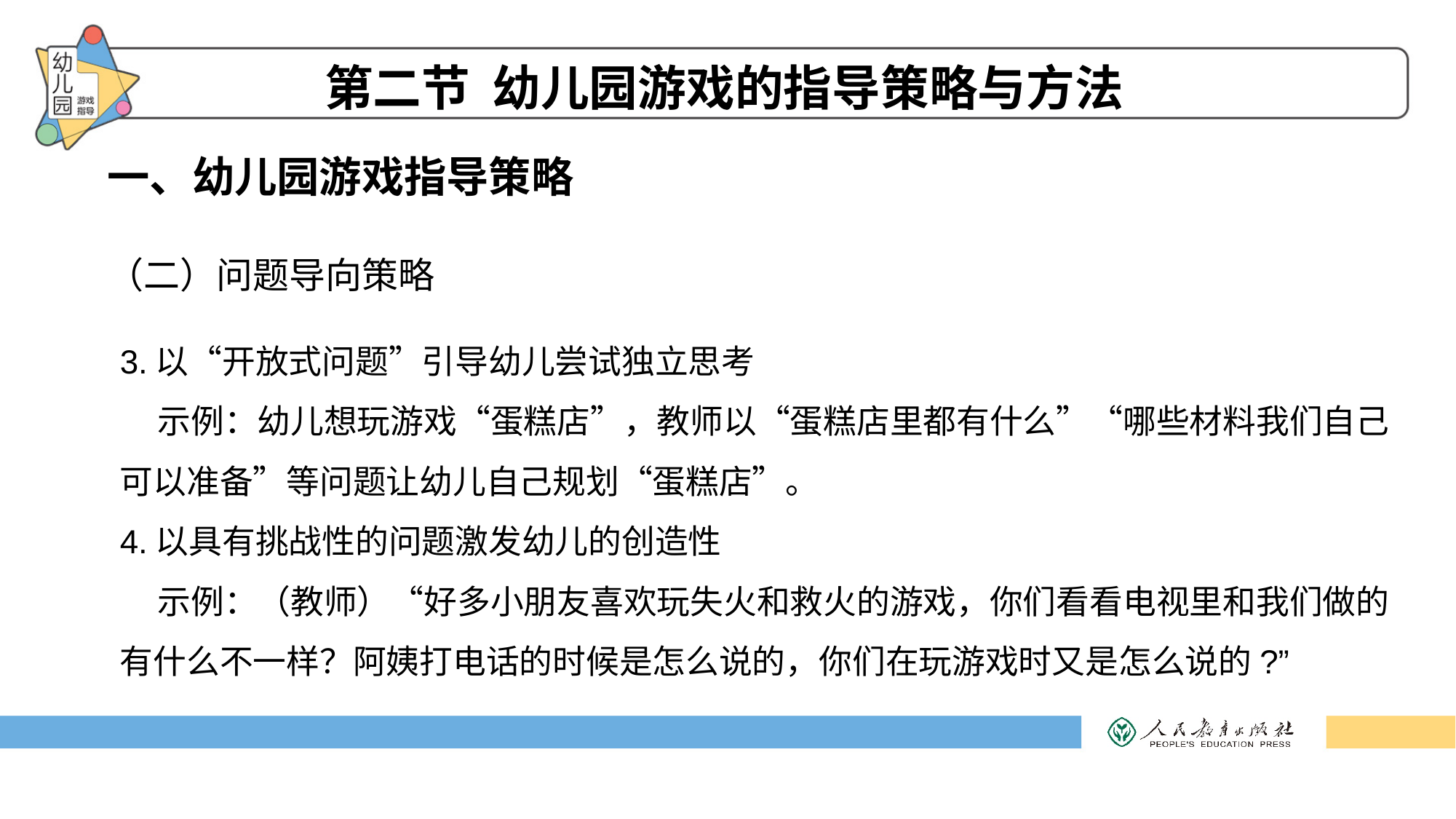

第二节  幼儿园游戏的指导策略与方法
一、幼儿园游戏指导策略

（二）问题导向策略

3.以“开放式问题”引导幼儿尝试独立思考
    示例：幼儿想玩游戏“蛋糕店”，教师以“蛋糕店里都有什么”“哪些材料我们自己可以准备”等问题让幼儿自己规划“蛋糕店”。
4.以具有挑战性的问题激发幼儿的创造性
    示例：（教师）“好多小朋友喜欢玩失火和救火的游戏，你们看看电视里和我们做的有什么不一样？阿姨打电话的时候是怎么说的，你们在玩游戏时又是怎么说的?”